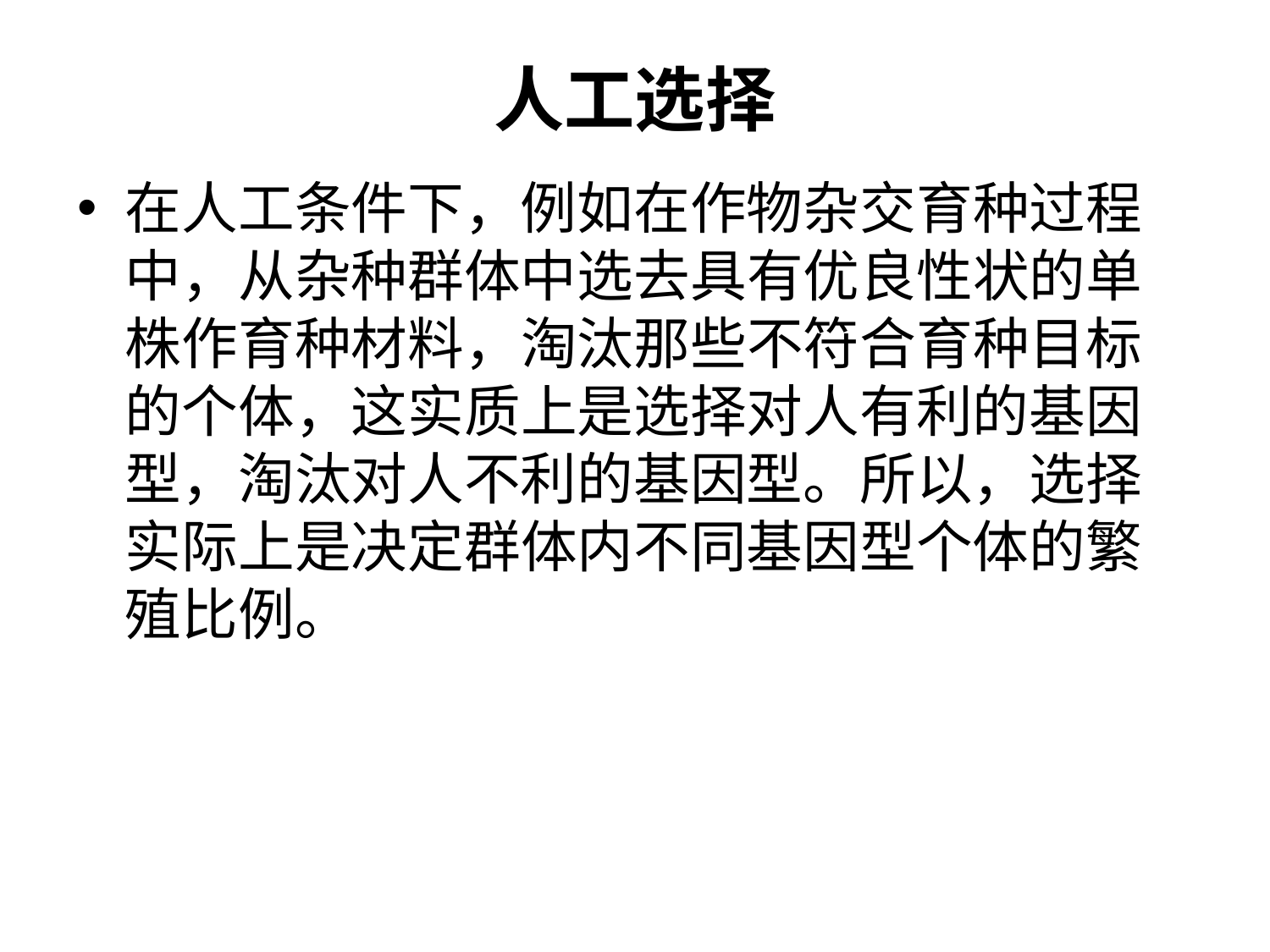

# 人工选择
在人工条件下，例如在作物杂交育种过程中，从杂种群体中选去具有优良性状的单株作育种材料，淘汰那些不符合育种目标的个体，这实质上是选择对人有利的基因型，淘汰对人不利的基因型。所以，选择实际上是决定群体内不同基因型个体的繁殖比例。